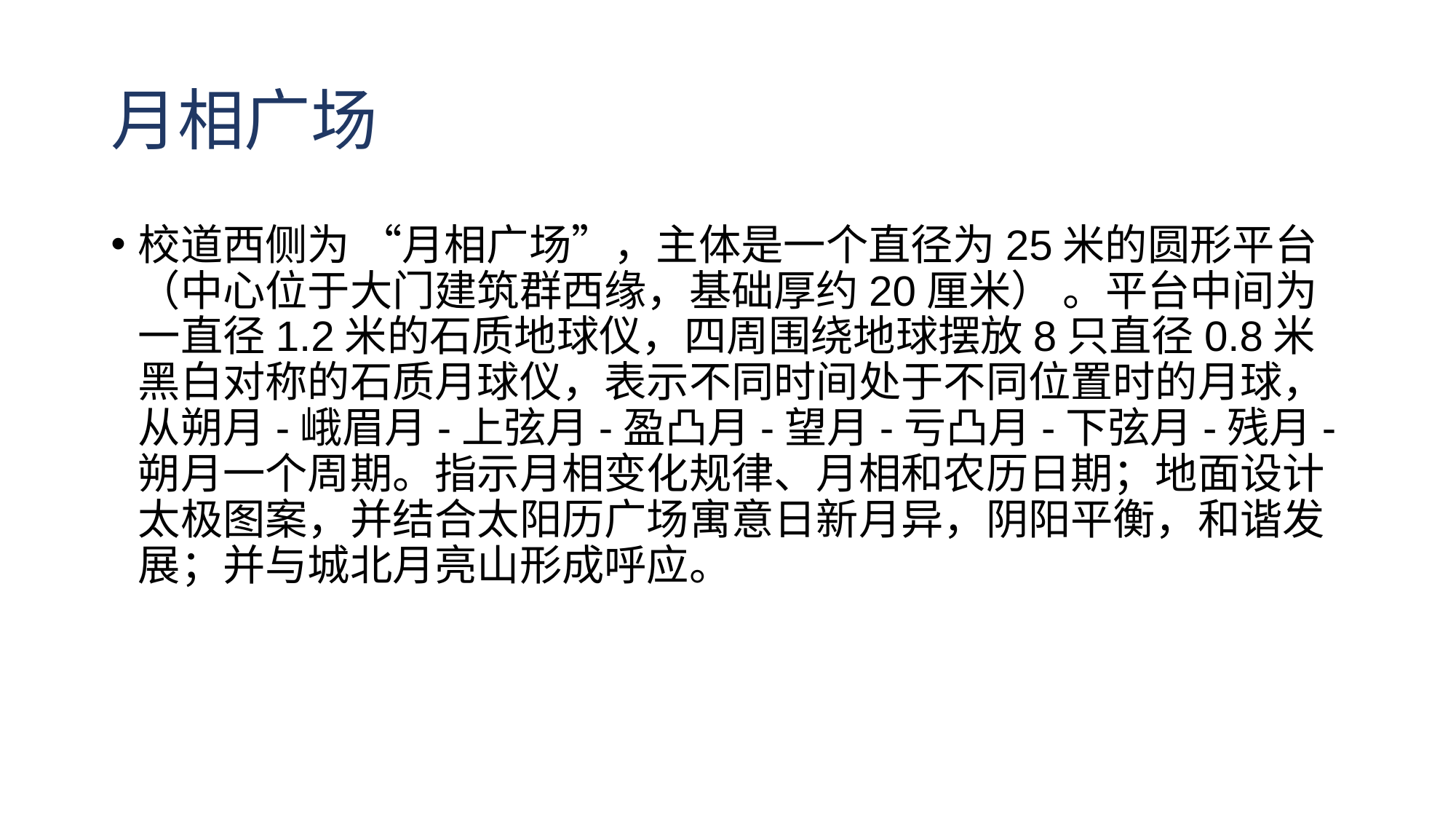

# 月相广场
校道西侧为 “月相广场”，主体是一个直径为25米的圆形平台（中心位于大门建筑群西缘，基础厚约20厘米） 。平台中间为一直径1.2米的石质地球仪，四周围绕地球摆放8只直径0.8米黑白对称的石质月球仪，表示不同时间处于不同位置时的月球，从朔月-峨眉月-上弦月-盈凸月-望月-亏凸月-下弦月-残月-朔月一个周期。指示月相变化规律、月相和农历日期；地面设计太极图案，并结合太阳历广场寓意日新月异，阴阳平衡，和谐发展；并与城北月亮山形成呼应。